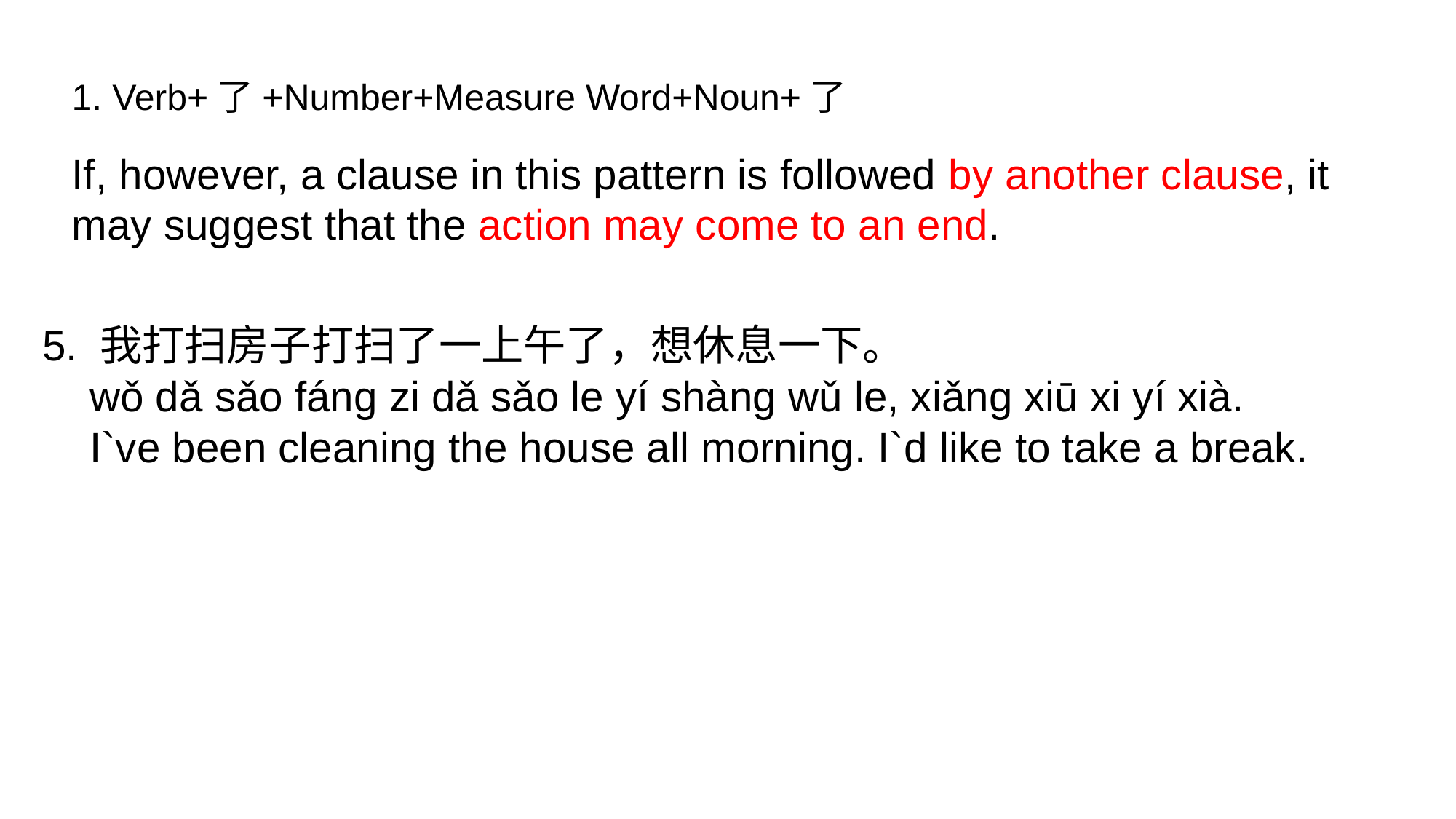

1. Verb+了+Number+Measure Word+Noun+了
If, however, a clause in this pattern is followed by another clause, it may suggest that the action may come to an end.
5. 我打扫房子打扫了一上午了，想休息一下。
    wǒ dǎ sǎo fáng zi dǎ sǎo le yí shàng wǔ le, xiǎng xiū xi yí xià.
    I`ve been cleaning the house all morning. I`d like to take a break.